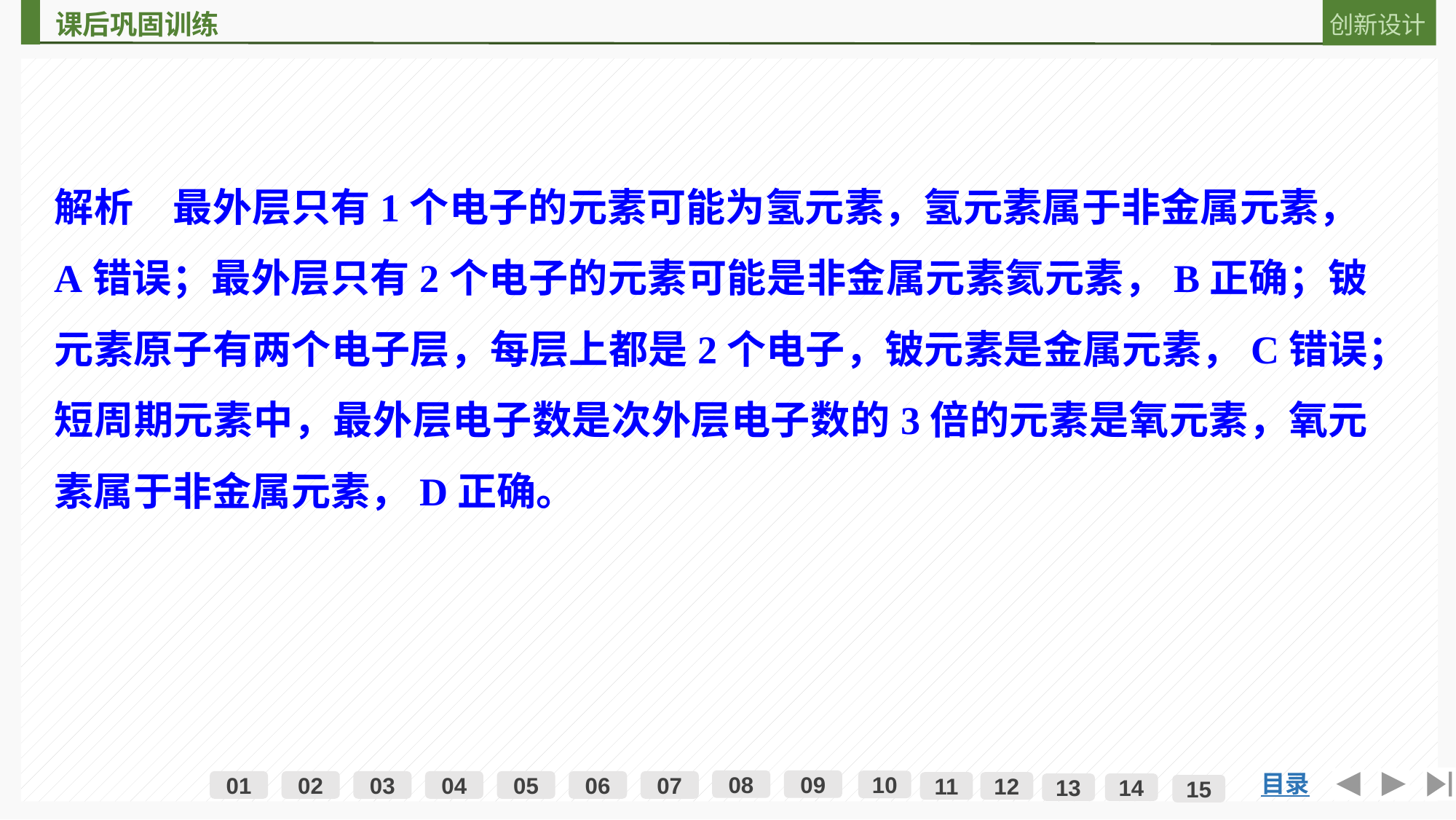

解析　最外层只有1个电子的元素可能为氢元素，氢元素属于非金属元素，A错误；最外层只有2个电子的元素可能是非金属元素氦元素，B正确；铍元素原子有两个电子层，每层上都是2个电子，铍元素是金属元素，C错误；短周期元素中，最外层电子数是次外层电子数的3倍的元素是氧元素，氧元素属于非金属元素，D正确。